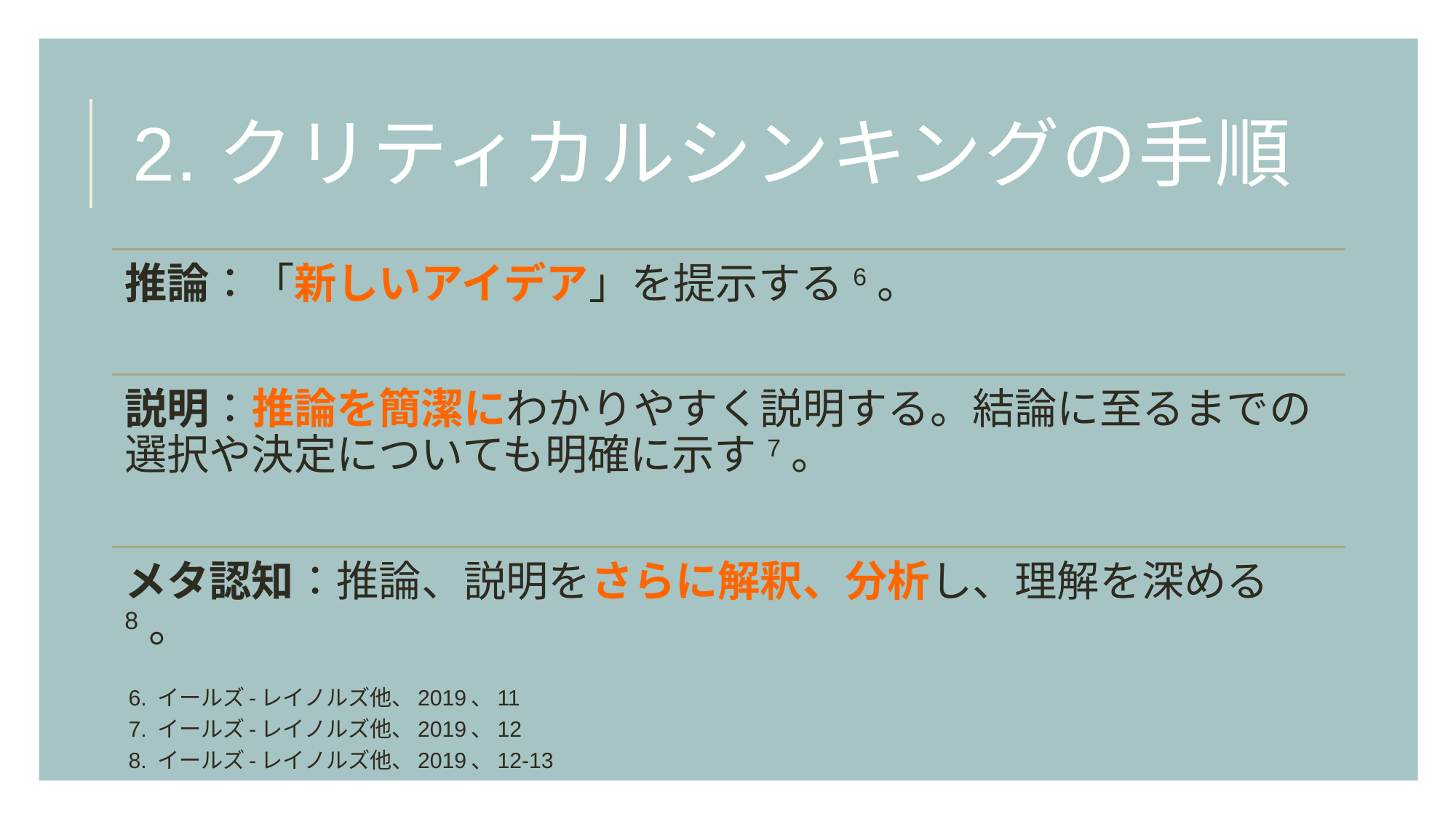

# 2.クリティカルシンキングの手順
推論：「新しいアイデア」を提示する6。
説明：推論を簡潔にわかりやすく説明する。結論に至るまでの選択や決定についても明確に示す7。
メタ認知：推論、説明をさらに解釈、分析し、理解を深める8。
6. イールズ-レイノルズ他、2019、11
7. イールズ-レイノルズ他、2019、12
8. イールズ-レイノルズ他、2019、12-13